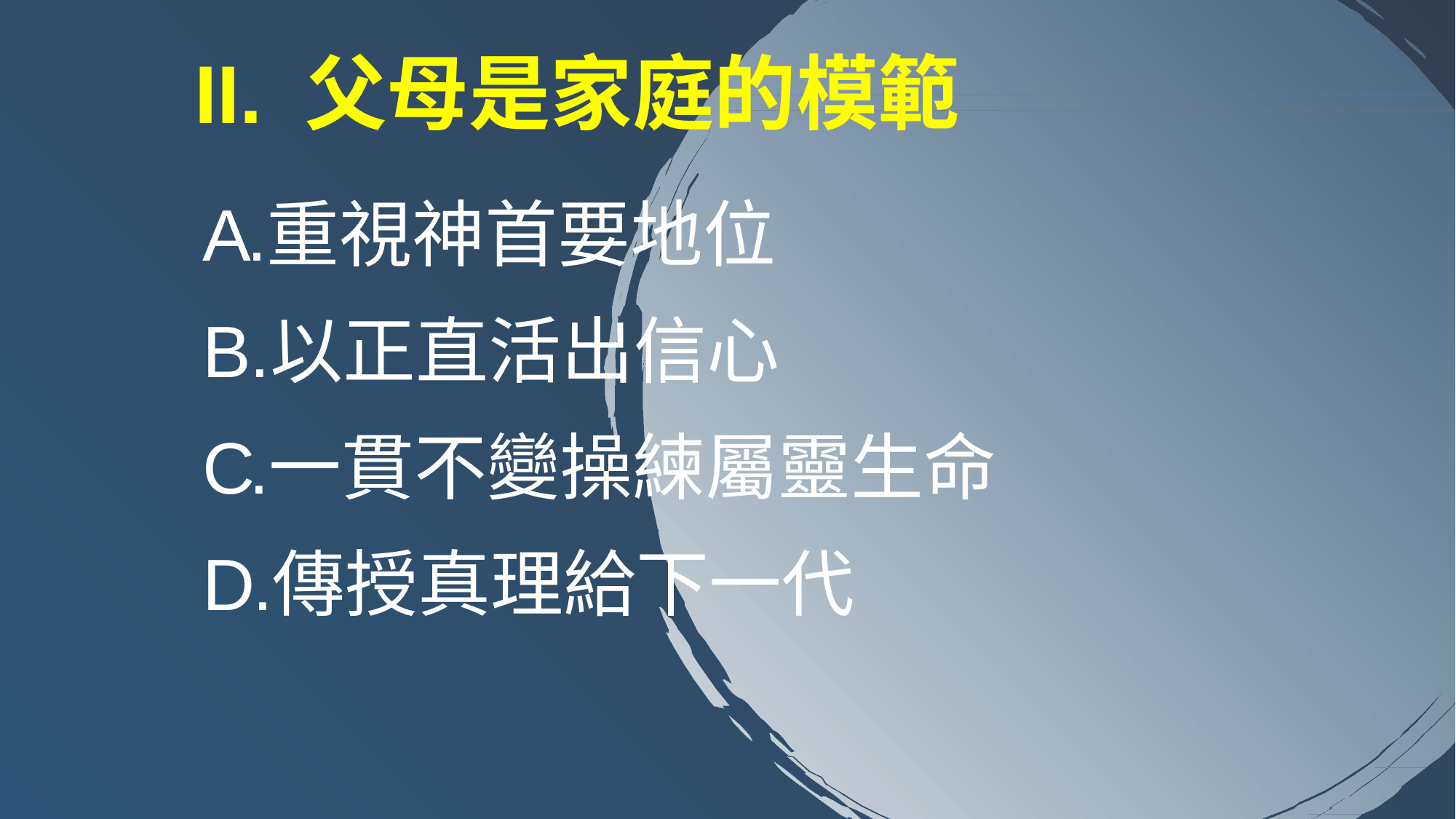

II. 父母是家庭的模範
重視神首要地位
以正直活出信心
一貫不變操練屬靈生命
傳授真理給下一代